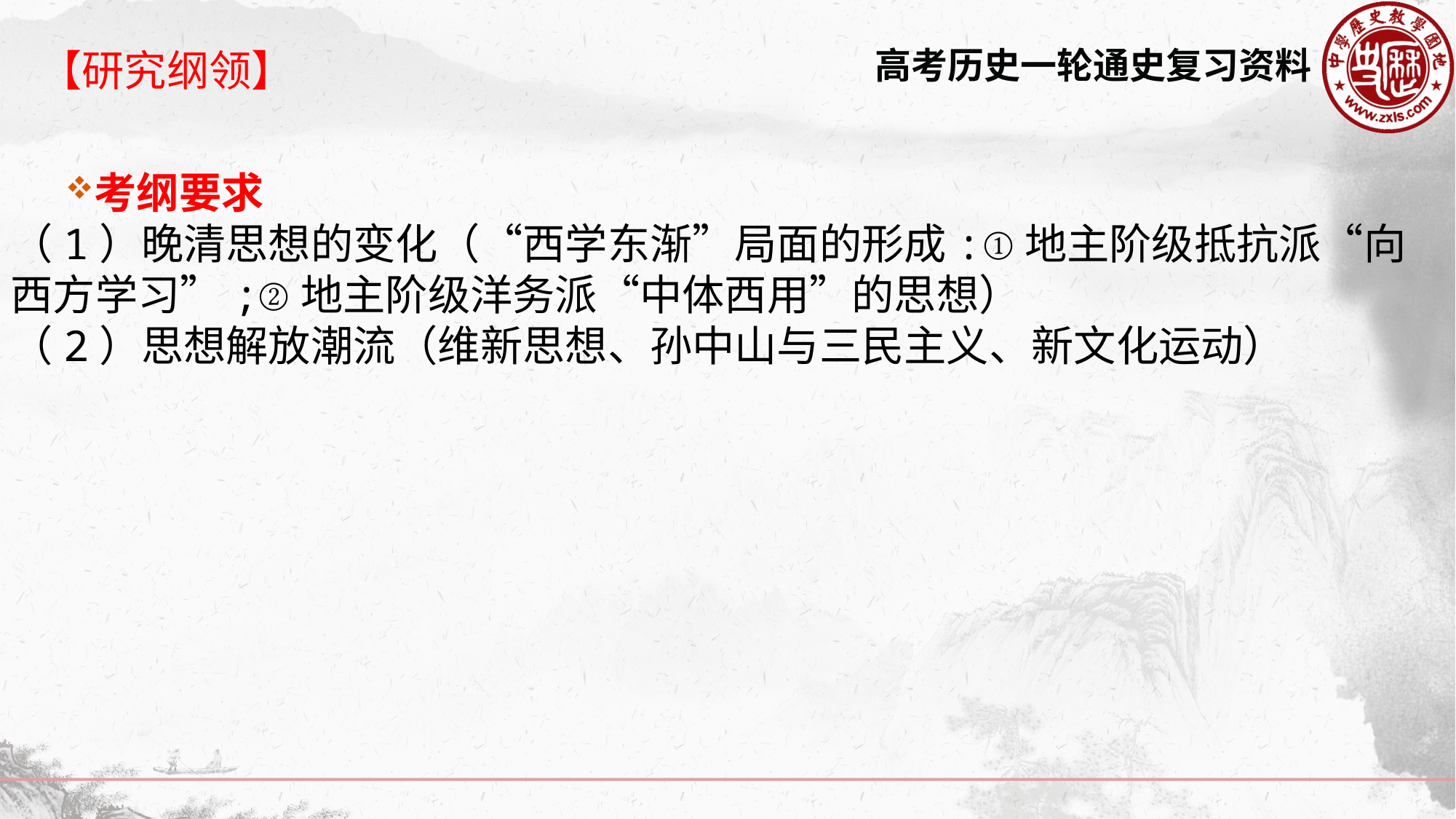

【研究纲领】
考纲要求
（1）晚清思想的变化（“西学东渐”局面的形成:①地主阶级抵抗派“向西方学习”;②地主阶级洋务派“中体西用”的思想）
（2）思想解放潮流（维新思想、孙中山与三民主义、新文化运动）